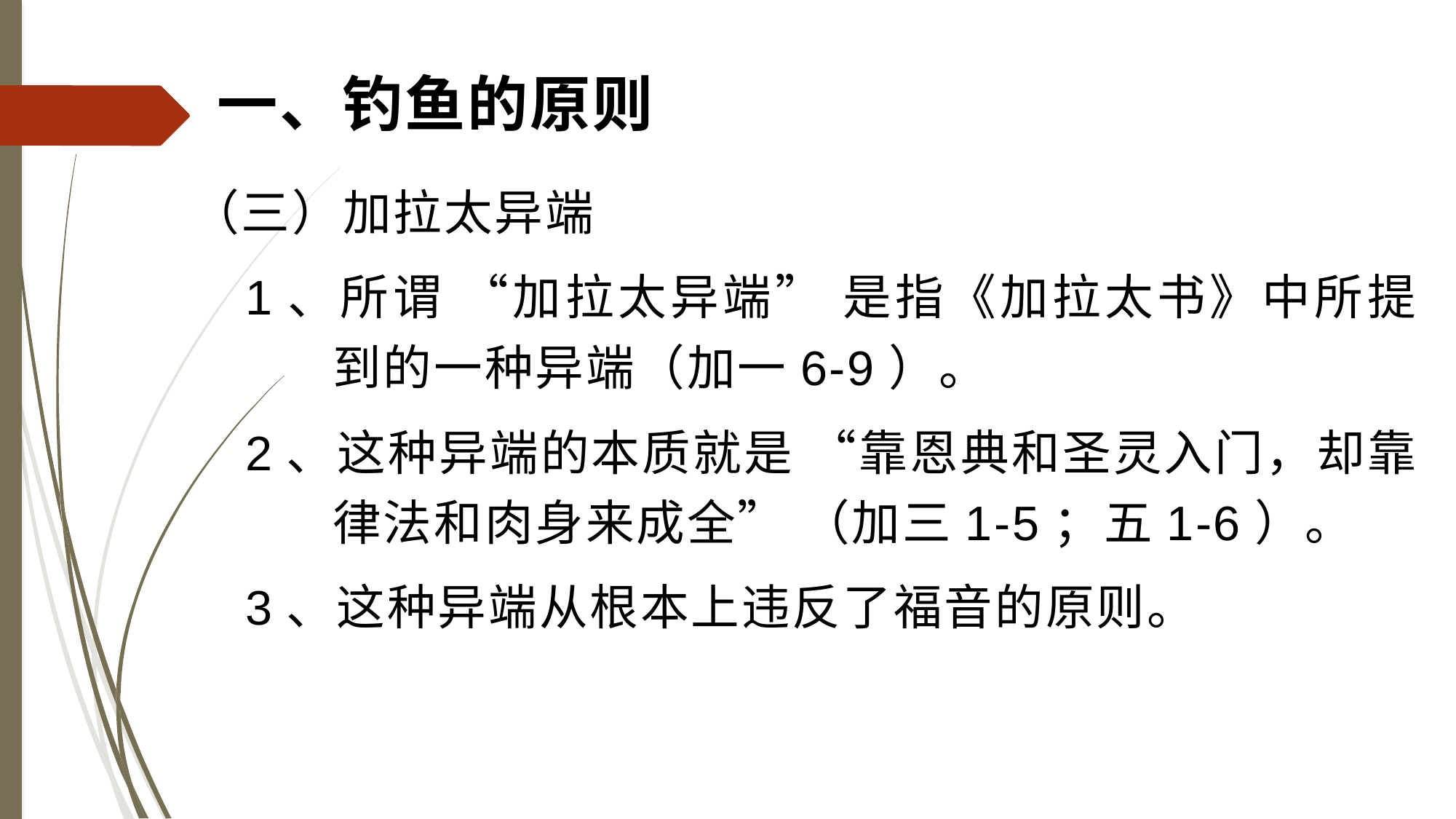

# 一、钓鱼的原则
（三）加拉太异端
1、所谓 “加拉太异端” 是指《加拉太书》中所提到的一种异端（加一6-9）。
2、这种异端的本质就是 “靠恩典和圣灵入门，却靠律法和肉身来成全” （加三1-5；五1-6）。
3、这种异端从根本上违反了福音的原则。